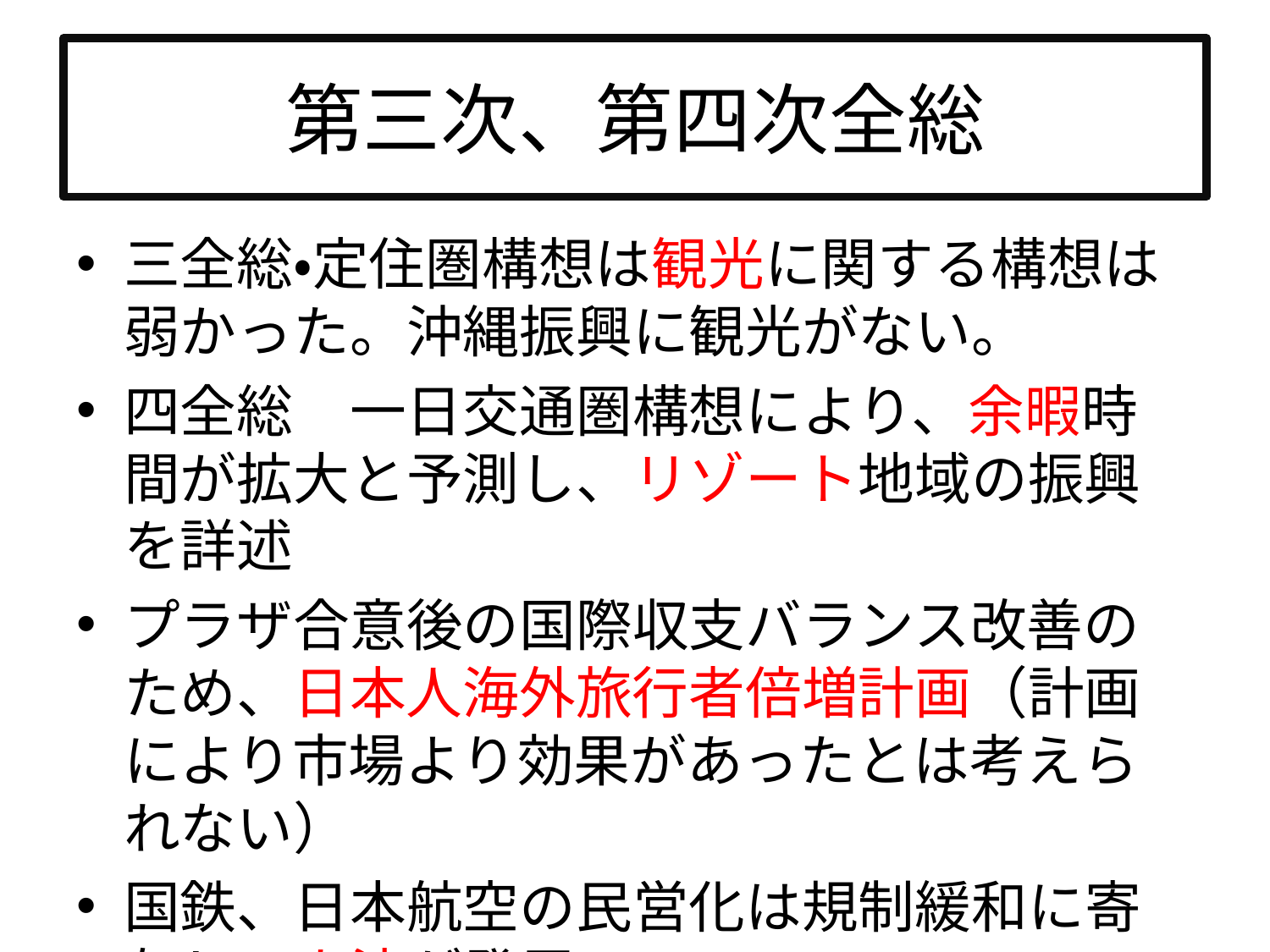

# 第三次、第四次全総
三全総・定住圏構想は観光に関する構想は弱かった。沖縄振興に観光がない。
四全総　一日交通圏構想により、余暇時間が拡大と予測し、リゾート地域の振興を詳述
プラザ合意後の国際収支バランス改善のため、日本人海外旅行者倍増計画（計画により市場より効果があったとは考えられない）
国鉄、日本航空の民営化は規制緩和に寄与し、人流が発展